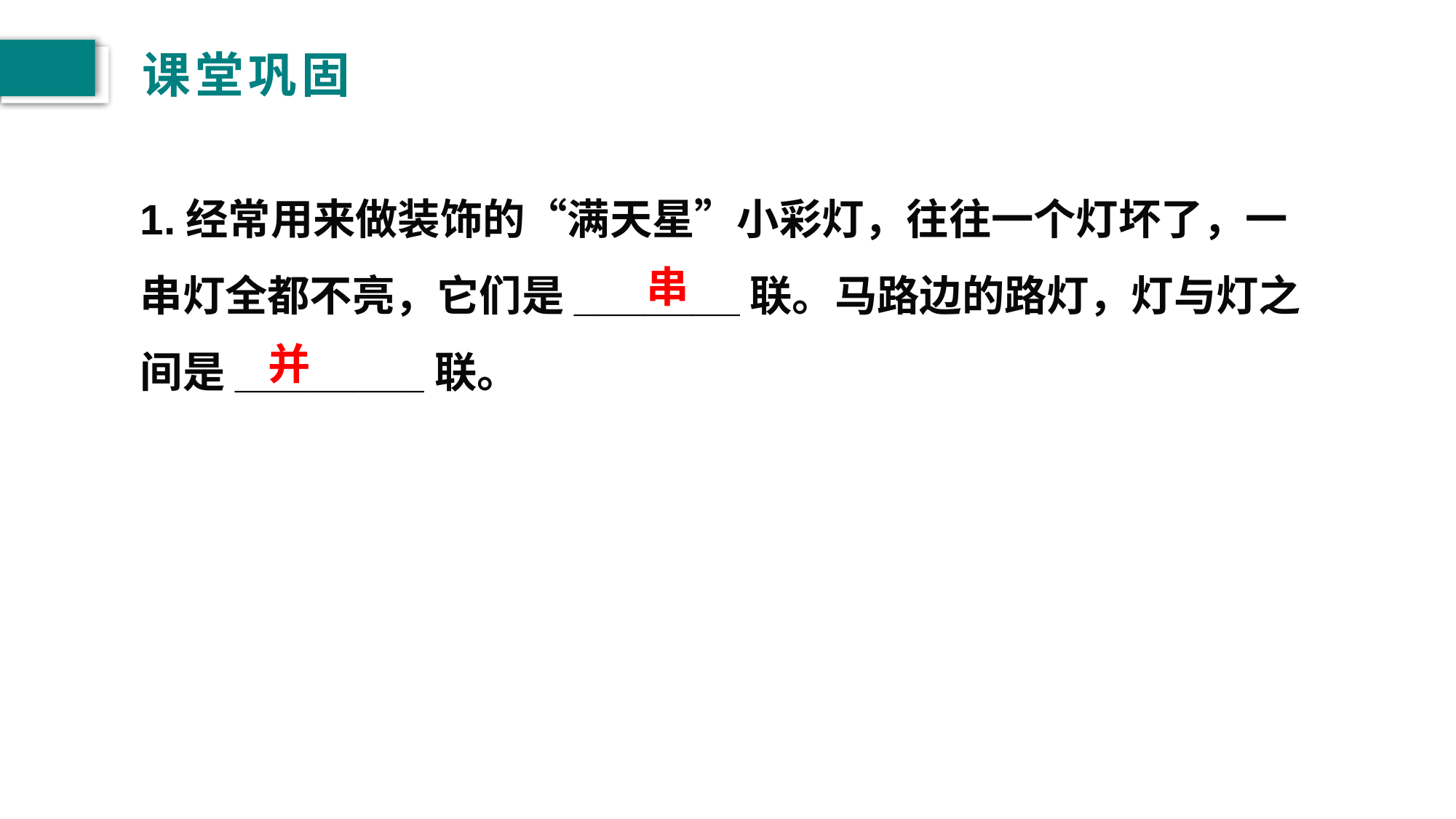

# 课堂巩固
1.经常用来做装饰的“满天星”小彩灯，往往一个灯坏了，一串灯全都不亮，它们是_______联。马路边的路灯，灯与灯之间是________联。
串
并